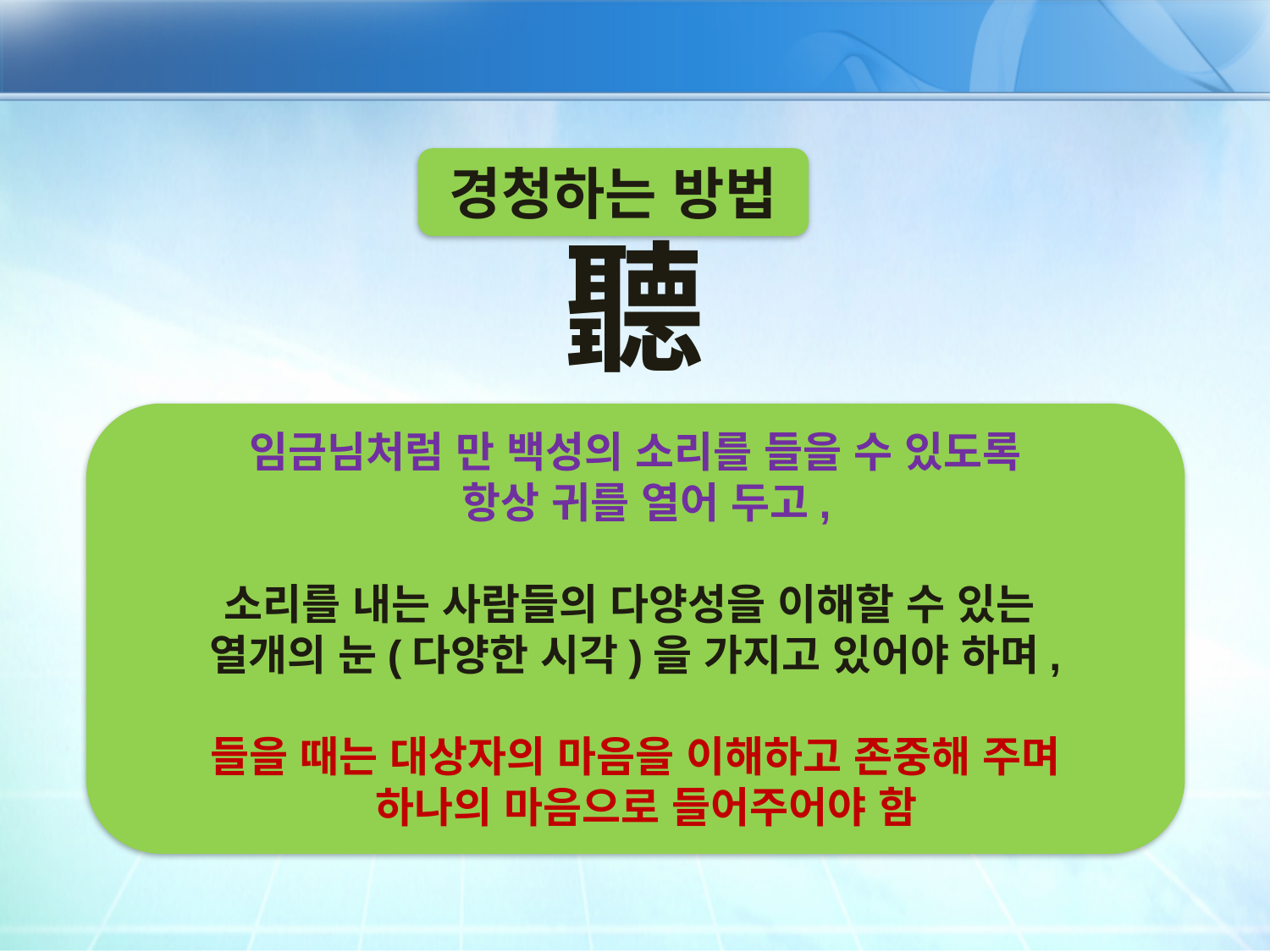

경청하는 방법
聽
임금님처럼 만 백성의 소리를 들을 수 있도록
 항상 귀를 열어 두고,

소리를 내는 사람들의 다양성을 이해할 수 있는
열개의 눈(다양한 시각)을 가지고 있어야 하며,

들을 때는 대상자의 마음을 이해하고 존중해 주며
 하나의 마음으로 들어주어야 함